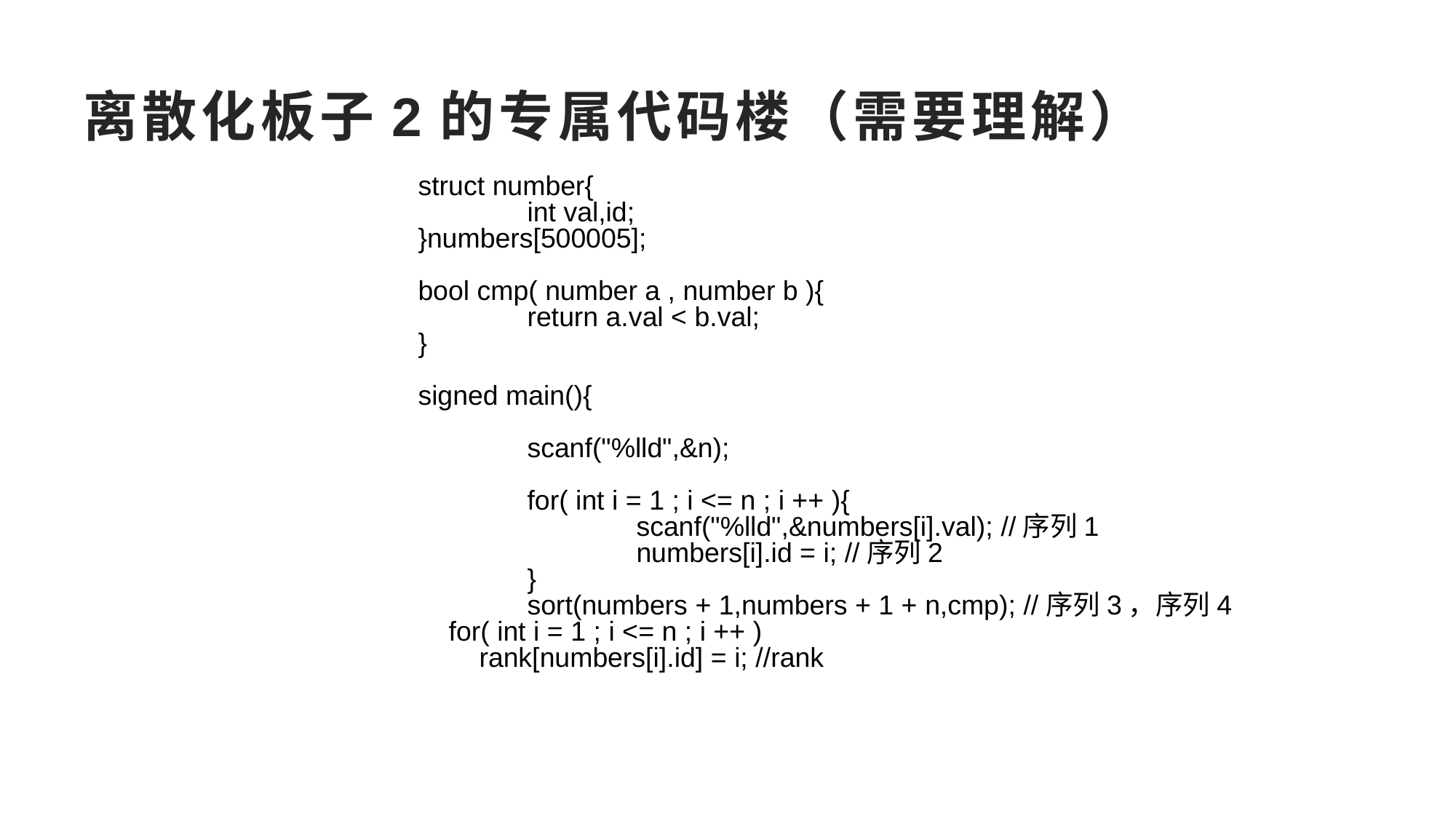

# 离散化板子2的专属代码楼（需要理解）
struct number{
	int val,id;
}numbers[500005];

bool cmp( number a , number b ){
	return a.val < b.val;
}

signed main(){

	scanf("%lld",&n);

	for( int i = 1 ; i <= n ; i ++ ){
		scanf("%lld",&numbers[i].val); //序列1
		numbers[i].id = i; //序列2
	}
	sort(numbers + 1,numbers + 1 + n,cmp); //序列3，序列4
    for( int i = 1 ; i <= n ; i ++ )
        rank[numbers[i].id] = i; //rank